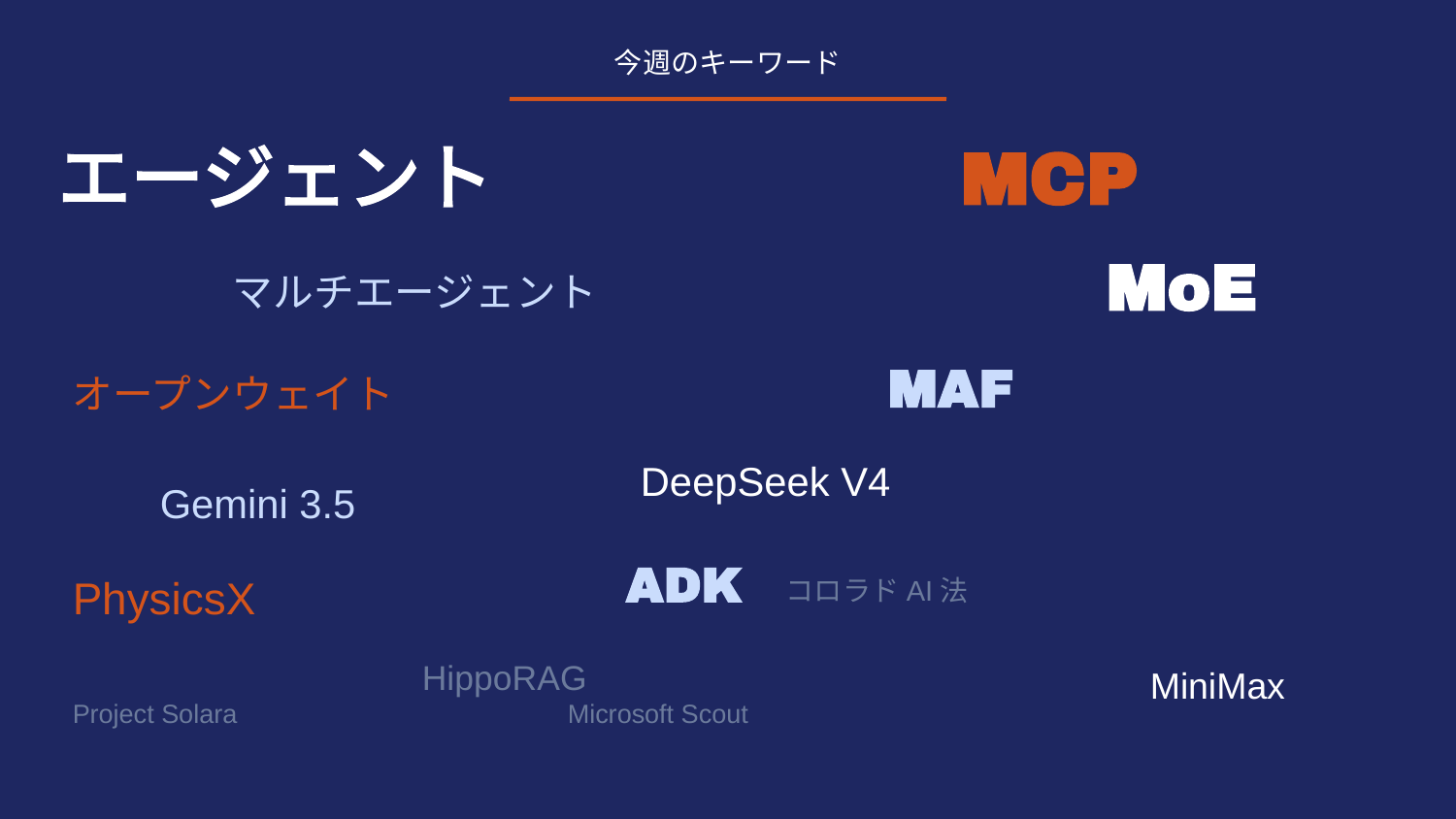

今週のキーワード

エージェント
MCP
MoE
マルチエージェント
MAF
オープンウェイト
DeepSeek V4
Gemini 3.5
ADK
コロラドAI法
PhysicsX
HippoRAG
MiniMax
Project Solara
Microsoft Scout